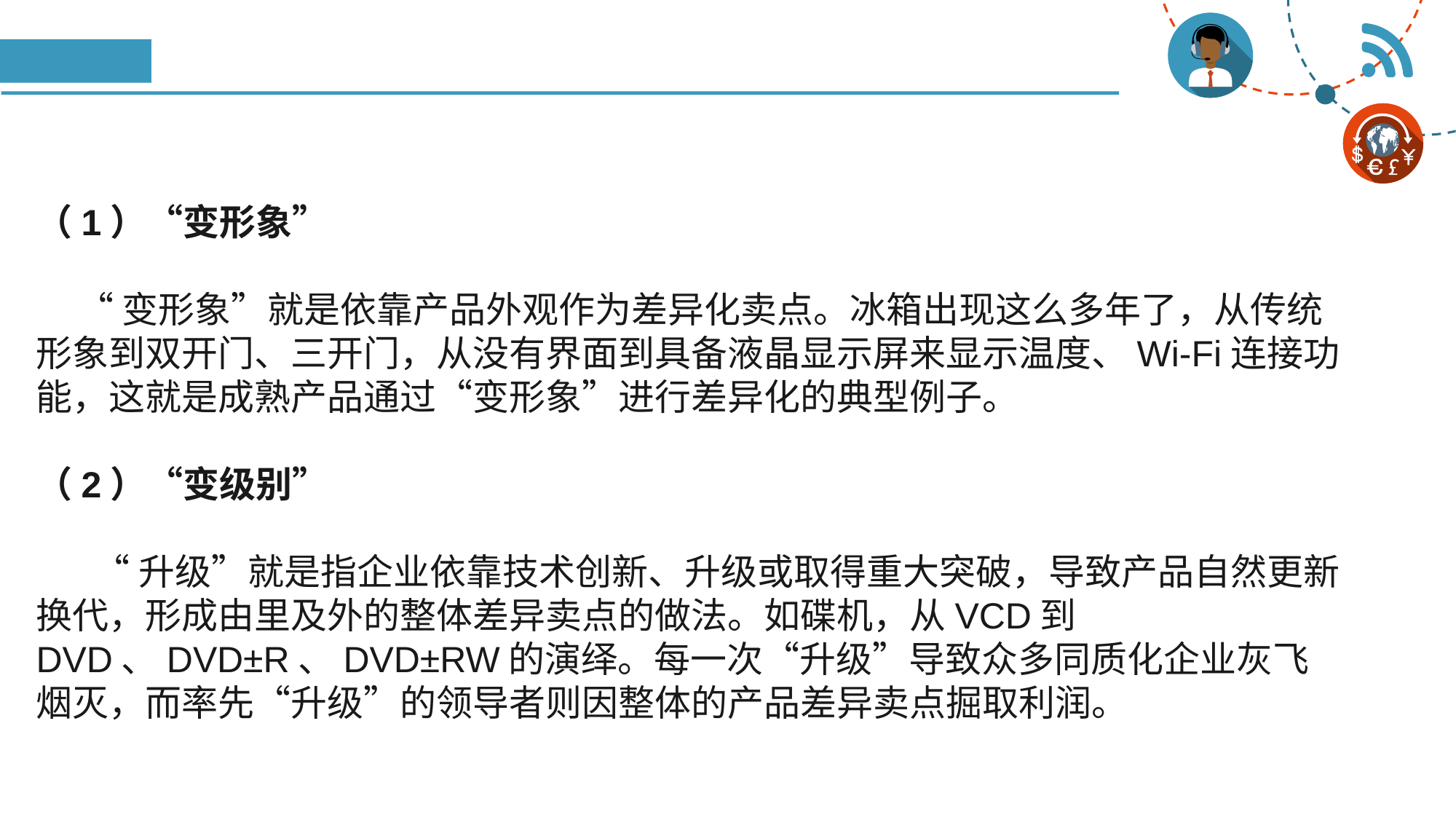

#
（1）“变形象”

     “变形象”就是依靠产品外观作为差异化卖点。冰箱出现这么多年了，从传统形象到双开门、三开门，从没有界面到具备液晶显示屏来显示温度、Wi-Fi连接功能，这就是成熟产品通过“变形象”进行差异化的典型例子。

（2）“变级别”

       “升级”就是指企业依靠技术创新、升级或取得重大突破，导致产品自然更新换代，形成由里及外的整体差异卖点的做法。如碟机，从VCD到DVD、DVD±R、DVD±RW的演绎。每一次“升级”导致众多同质化企业灰飞烟灭，而率先“升级”的领导者则因整体的产品差异卖点掘取利润。